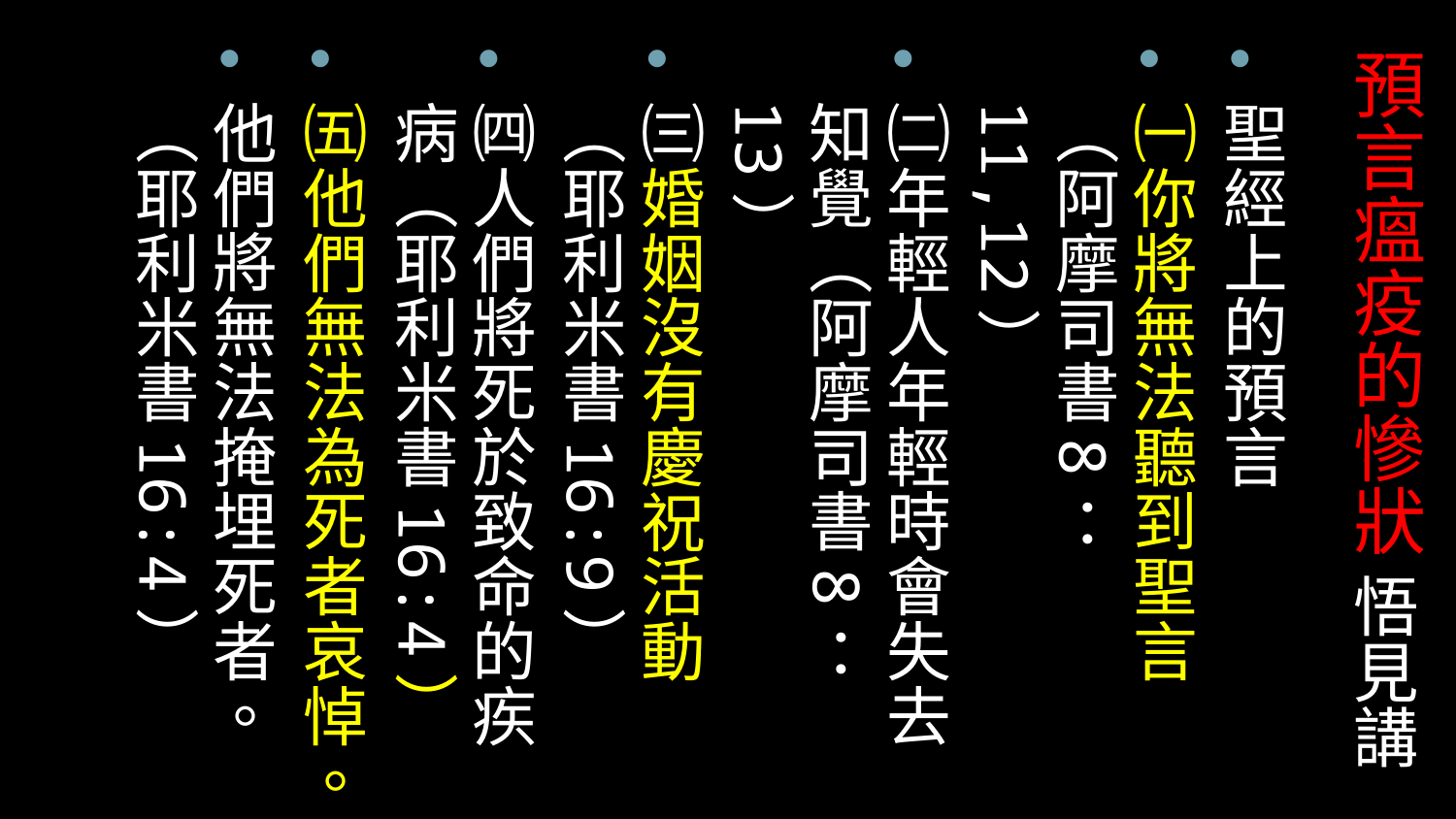

# 預言瘟疫的慘狀 悟見講
聖經上的預言
㈠你將無法聽到聖言（阿摩司書8：11,12）
㈡年輕人年輕時會失去知覺（阿摩司書8：13）
㈢婚姻沒有慶祝活動（耶利米書16:9）
㈣人們將死於致命的疾病（耶利米書16:4）
㈤他們無法為死者哀悼。
他們將無法掩埋死者。（耶利米書16:4）